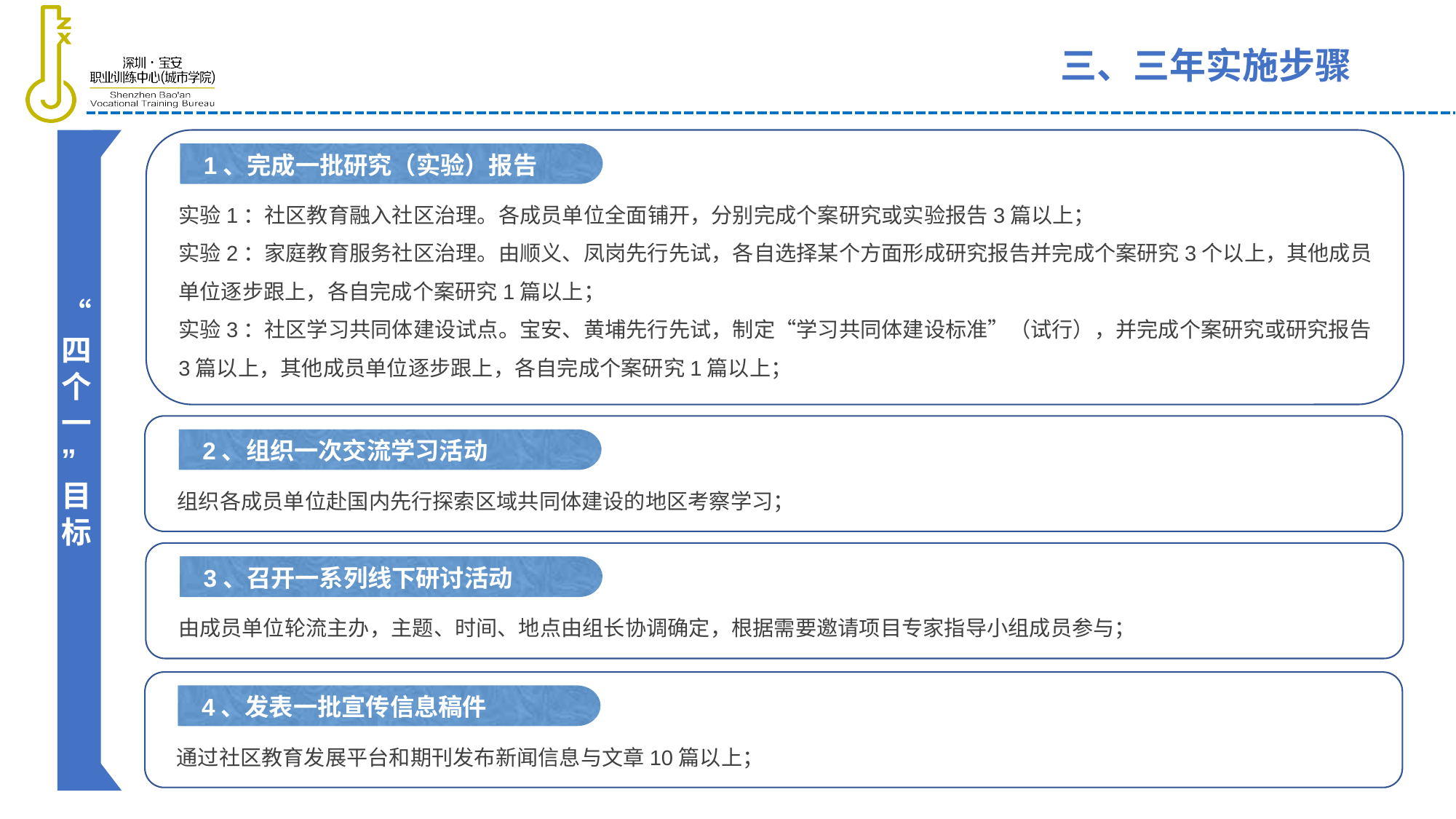

三、三年实施步骤

1、完成一批研究（实验）报告
实验1：社区教育融入社区治理。各成员单位全面铺开，分别完成个案研究或实验报告3篇以上；
实验2：家庭教育服务社区治理。由顺义、凤岗先行先试，各自选择某个方面形成研究报告并完成个案研究3个以上，其他成员单位逐步跟上，各自完成个案研究1篇以上；
实验3：社区学习共同体建设试点。宝安、黄埔先行先试，制定“学习共同体建设标准”（试行），并完成个案研究或研究报告3篇以上，其他成员单位逐步跟上，各自完成个案研究1篇以上；

“四
个
一
”
目标

2、组织一次交流学习活动
组织各成员单位赴国内先行探索区域共同体建设的地区考察学习；

3、召开一系列线下研讨活动
由成员单位轮流主办，主题、时间、地点由组长协调确定，根据需要邀请项目专家指导小组成员参与；

4、发表一批宣传信息稿件
通过社区教育发展平台和期刊发布新闻信息与文章10篇以上；